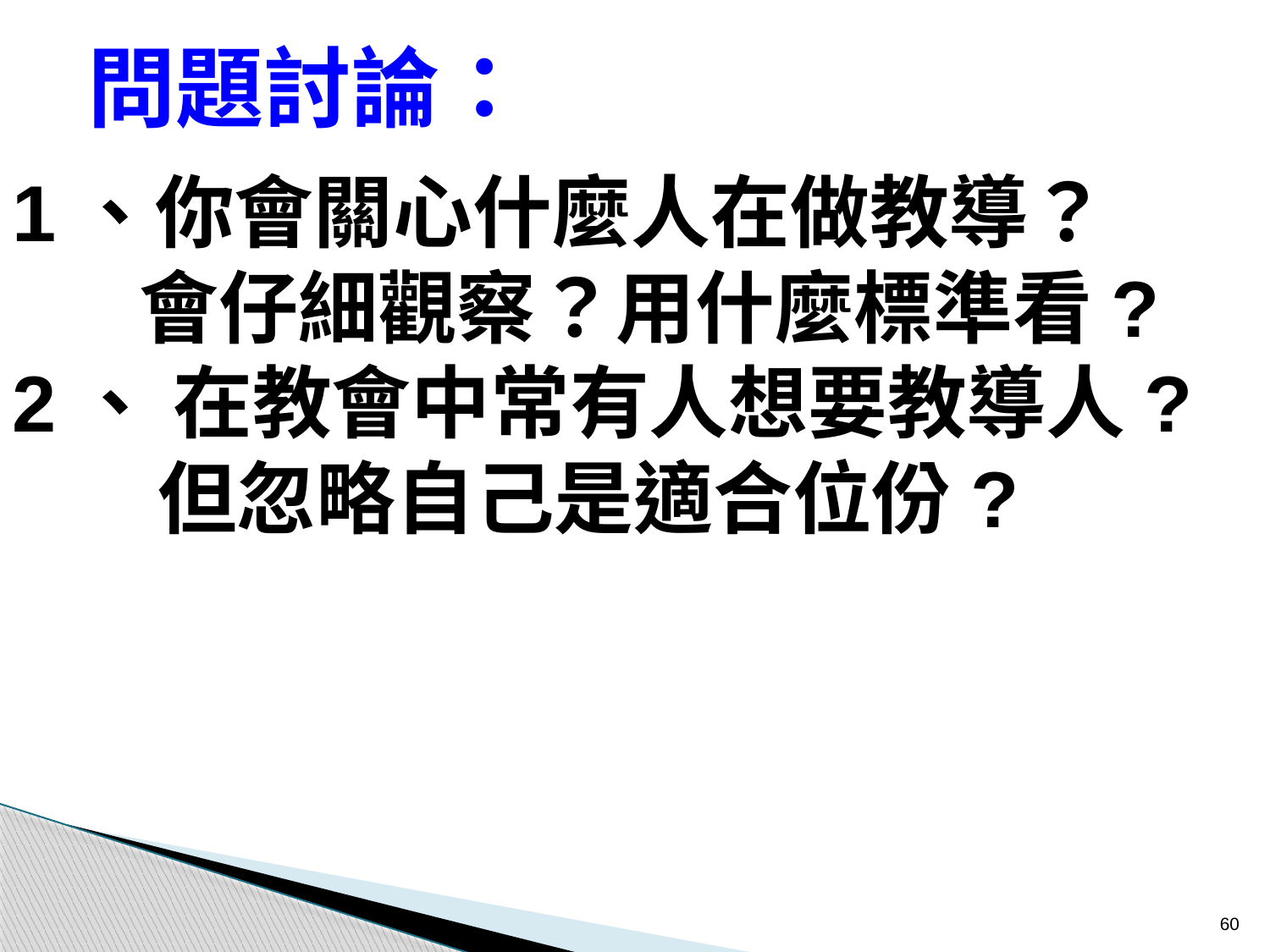

問題討論：
1、你會關心什麼人在做教導？
      會仔細觀察？用什麼標準看?
2、 在教會中常有人想要教導人?
       但忽略自己是適合位份?
60